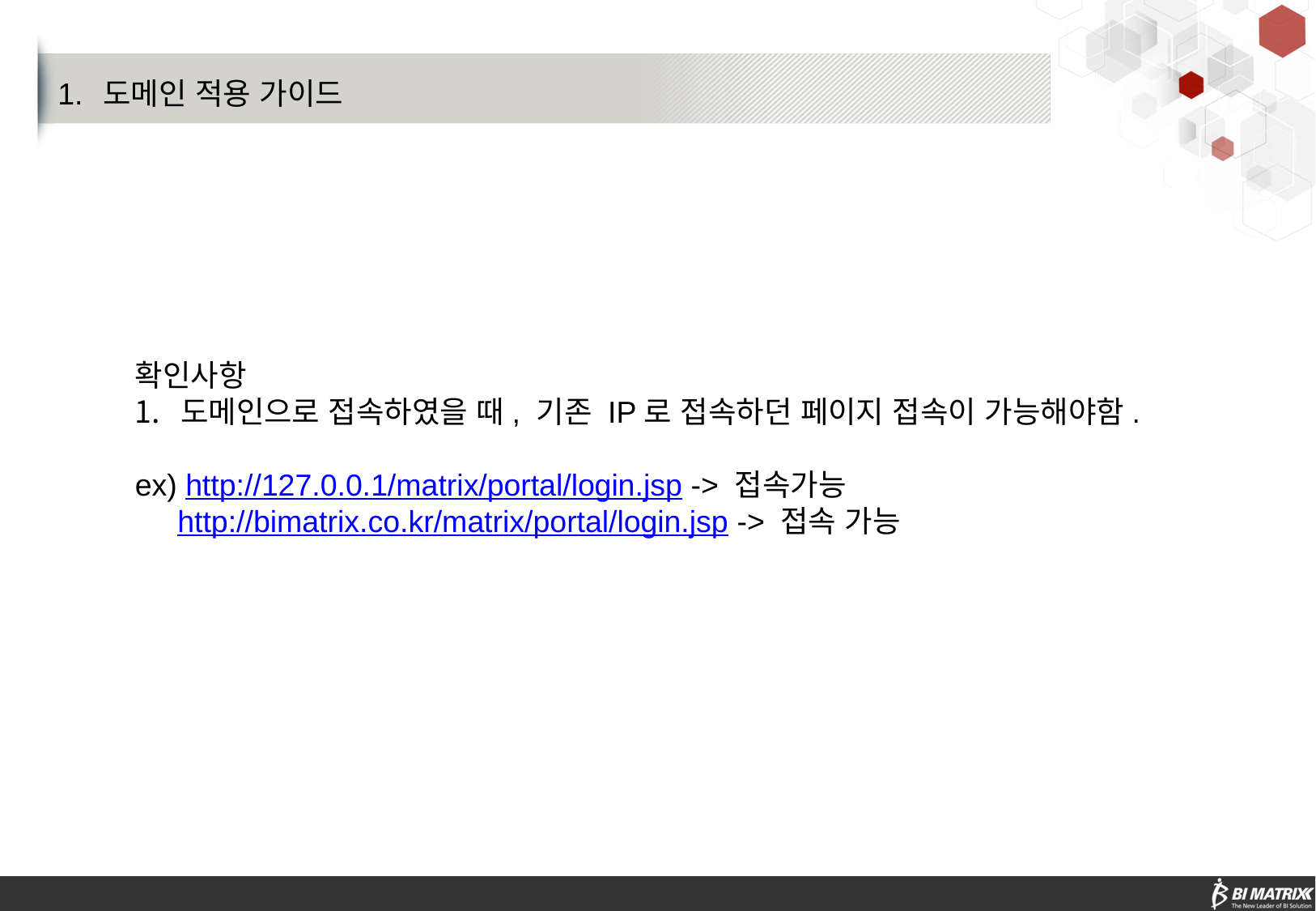

도메인 적용 가이드
확인사항
도메인으로 접속하였을 때, 기존 IP로 접속하던 페이지 접속이 가능해야함.

ex) http://127.0.0.1/matrix/portal/login.jsp -> 접속가능
     http://bimatrix.co.kr/matrix/portal/login.jsp -> 접속 가능